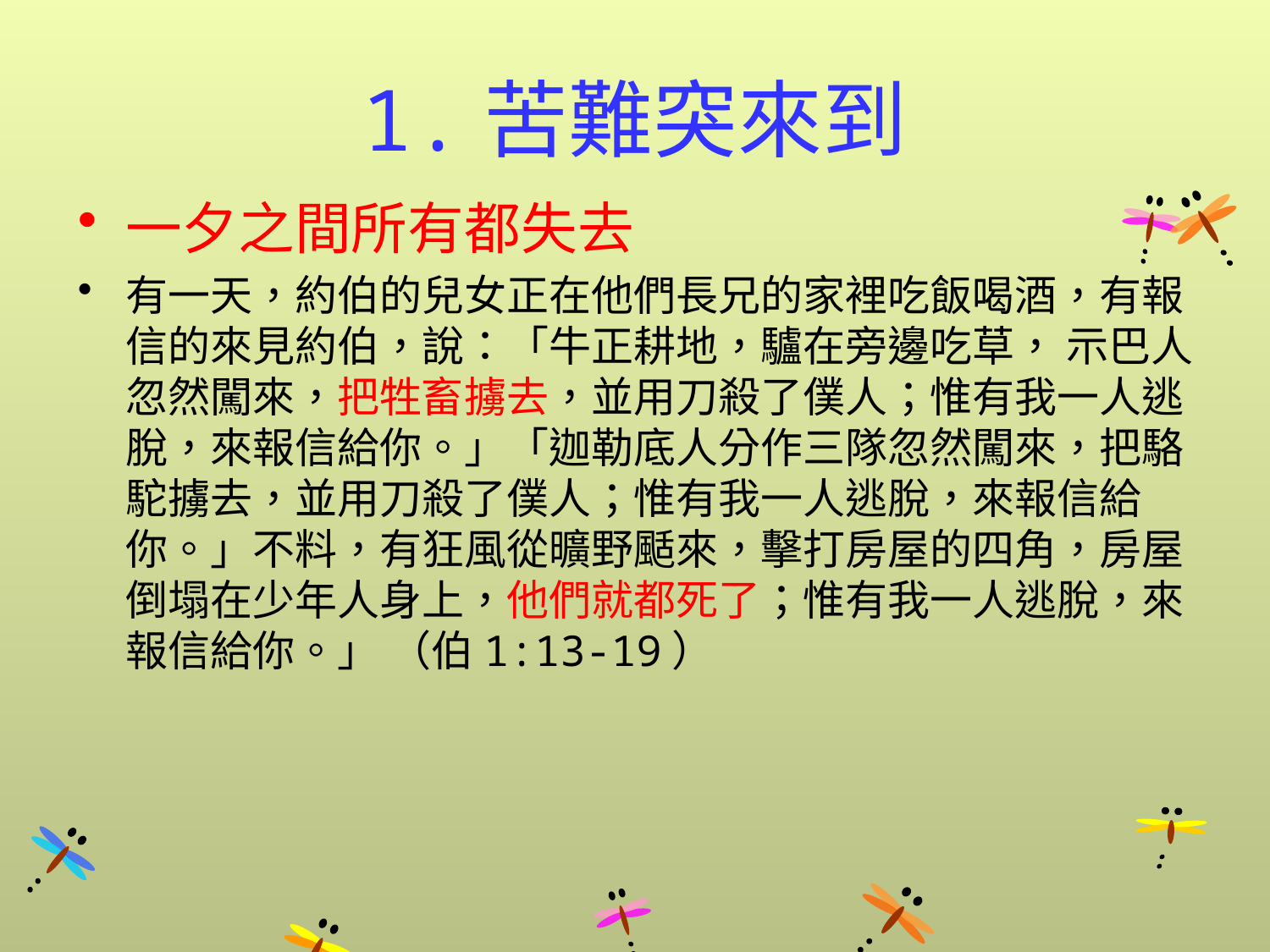

# 1.苦難突來到
一夕之間所有都失去
有一天，約伯的兒女正在他們長兄的家裡吃飯喝酒，有報信的來見約伯，說：「牛正耕地，驢在旁邊吃草， 示巴人忽然闖來，把牲畜擄去，並用刀殺了僕人；惟有我一人逃脫，來報信給你。」「迦勒底人分作三隊忽然闖來，把駱駝擄去，並用刀殺了僕人；惟有我一人逃脫，來報信給你。」不料，有狂風從曠野颳來，擊打房屋的四角，房屋倒塌在少年人身上，他們就都死了；惟有我一人逃脫，來報信給你。」 （伯1:13-19）